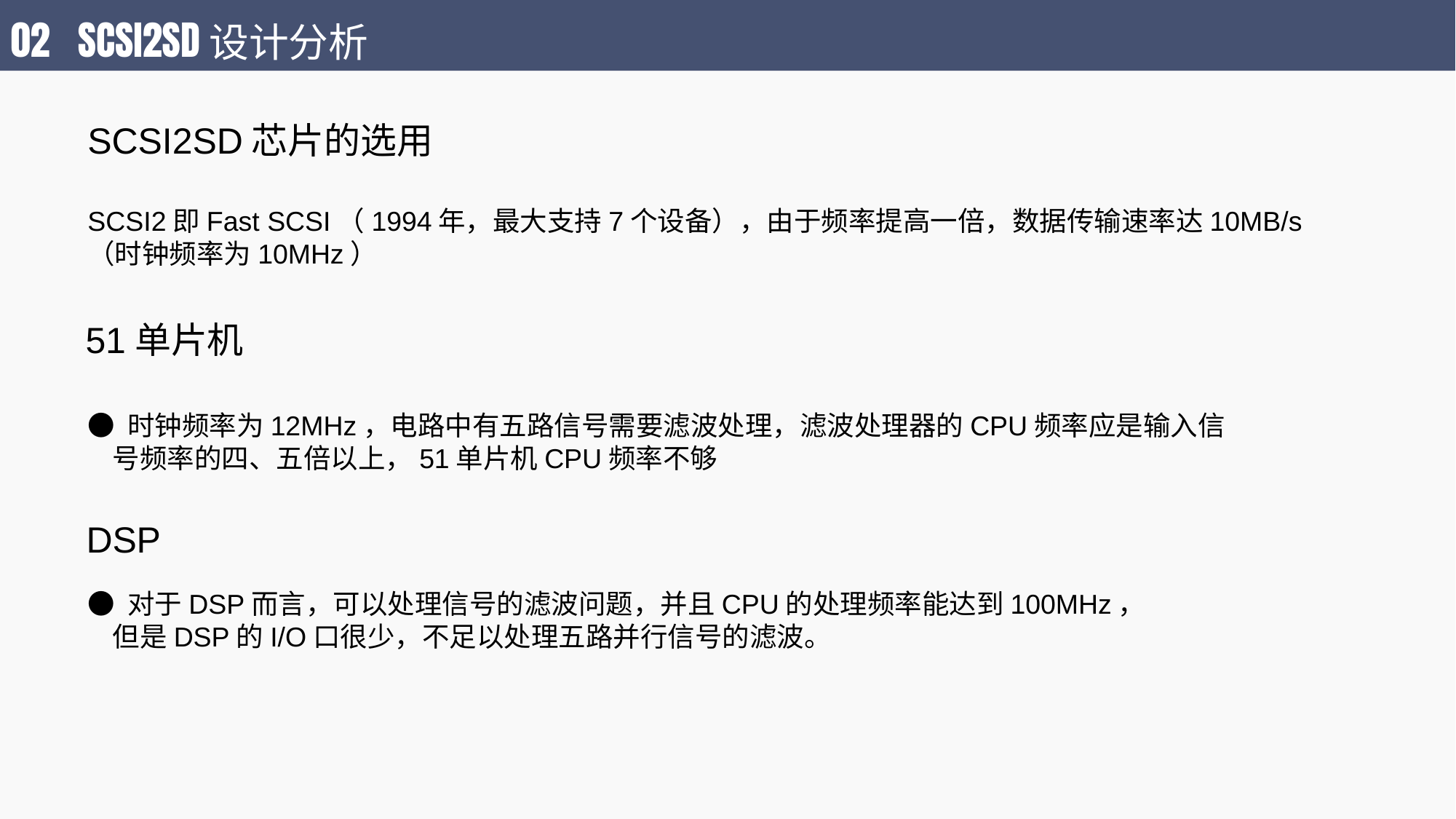

02   SCSI2SD设计分析

SCSI2SD芯片的选用
SCSI2即Fast SCSI（1994年，最大支持7个设备），由于频率提高一倍，数据传输速率达10MB/s（时钟频率为10MHz）
51单片机
● 时钟频率为12MHz，电路中有五路信号需要滤波处理，滤波处理器的CPU频率应是输入信
   号频率的四、五倍以上，51单片机CPU频率不够
DSP
● 对于DSP而言，可以处理信号的滤波问题，并且CPU的处理频率能达到100MHz，
   但是DSP的I/O口很少，不足以处理五路并行信号的滤波。